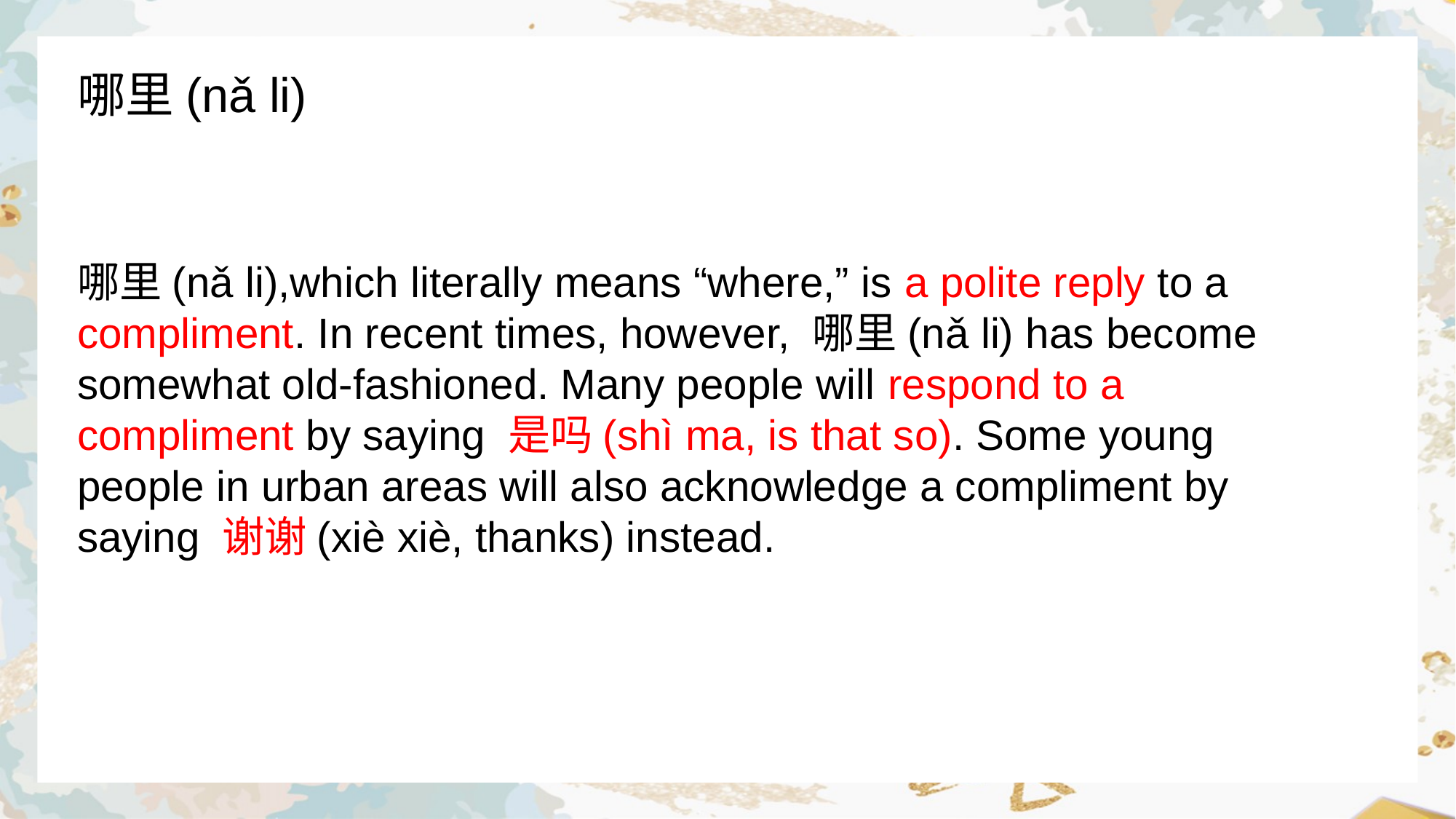

哪里(nǎ li)
哪里(nǎ li),which literally means “where,” is a polite reply to a compliment. In recent times, however, 哪里(nǎ li) has become somewhat old-fashioned. Many people will respond to a compliment by saying 是吗(shì ma, is that so). Some young people in urban areas will also acknowledge a compliment by saying 谢谢(xiè xiè, thanks) instead.